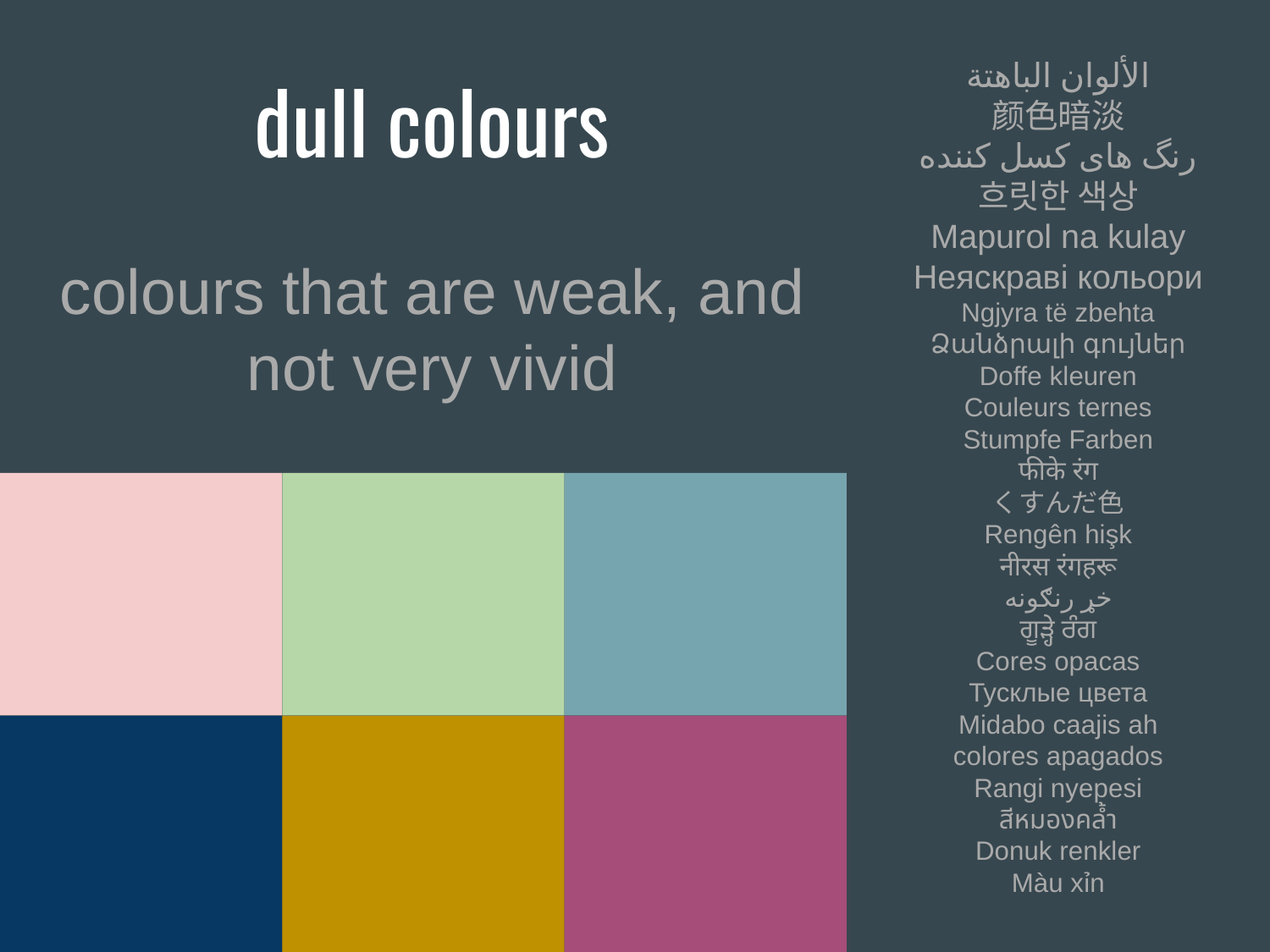

dull colours

colours that are weak, and not very vivid
الألوان الباهتة
颜色暗淡
رنگ های کسل کننده
흐릿한 색상
Mapurol na kulay
Неяскраві кольори
Ngjyra të zbehta
Ձանձրալի գույներ
Doffe kleuren
Couleurs ternes
Stumpfe Farben
फीके रंग
くすんだ色
Rengên hişk
नीरस रंगहरू
خړ رنګونه
ਗੂੜ੍ਹੇ ਰੰਗ
Cores opacas
Тусклые цвета
Midabo caajis ah
colores apagados
Rangi nyepesi
สีหมองคล้ำ
Donuk renkler
Màu xỉn